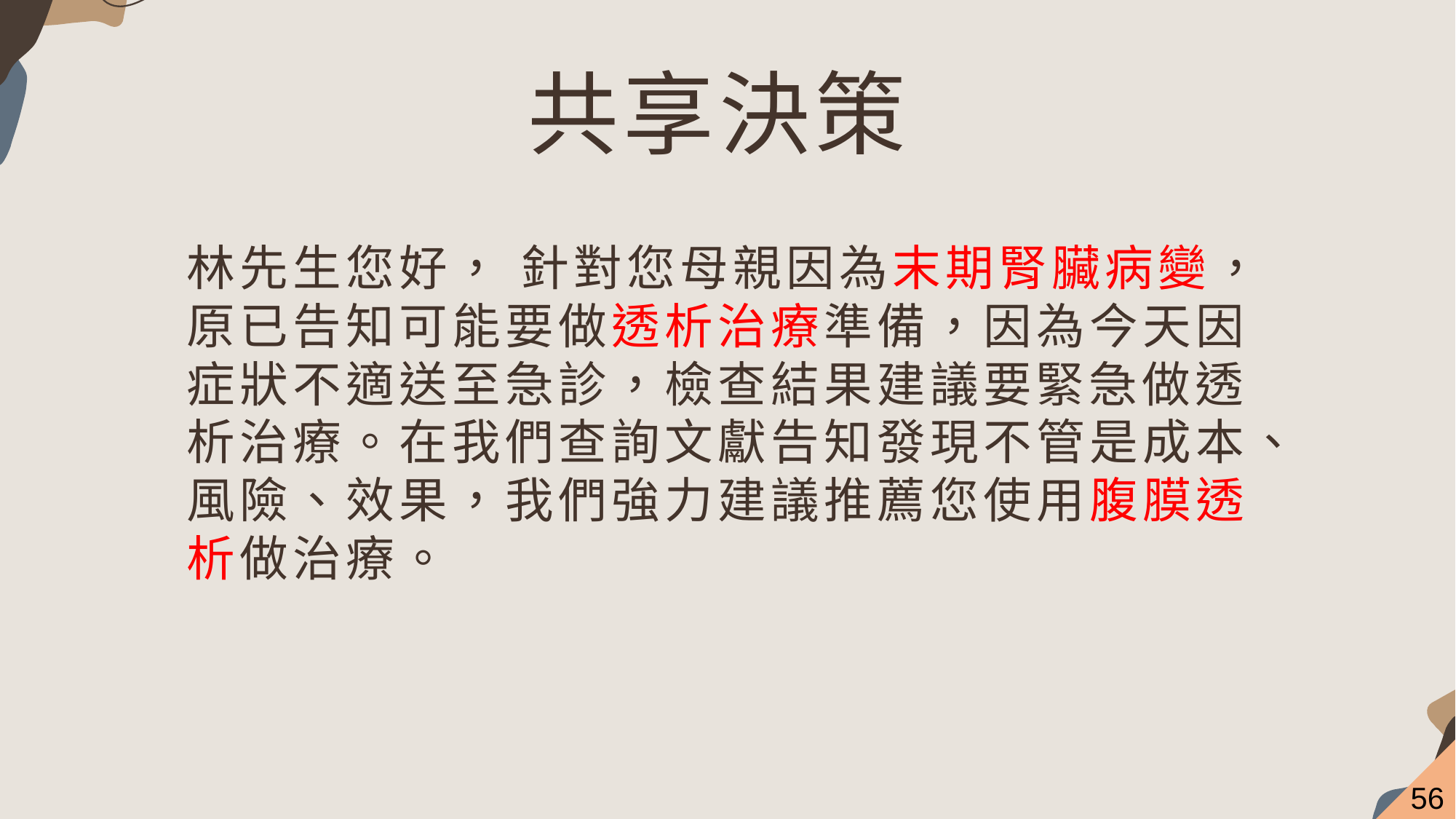

共享決策
林先生您好， 針對您母親因為末期腎臟病變，原已告知可能要做透析治療準備，因為今天因症狀不適送至急診，檢查結果建議要緊急做透析治療。在我們查詢文獻告知發現不管是成本、風險、效果，我們強力建議推薦您使用腹膜透析做治療。

56